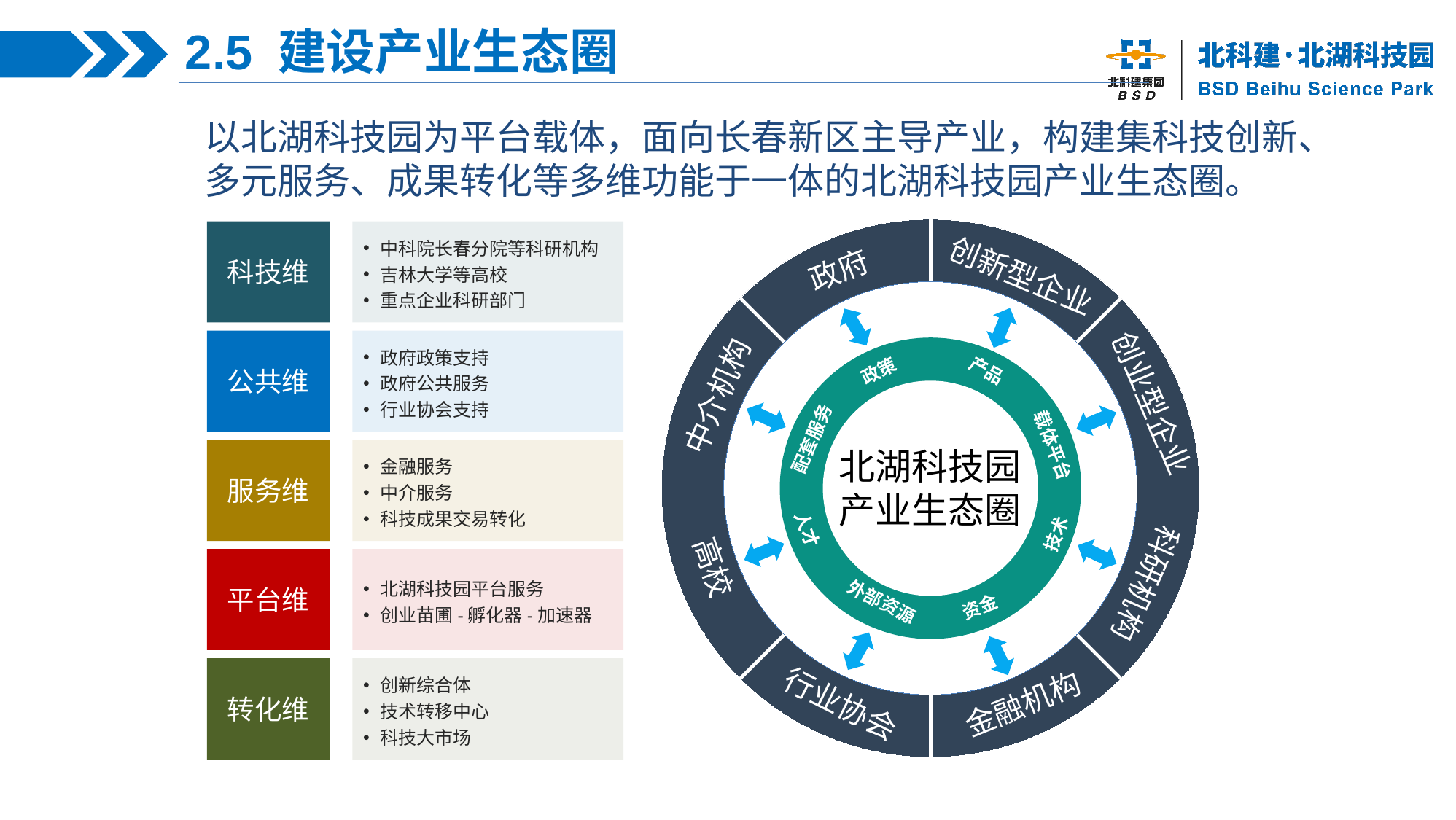

2.5 建设产业生态圈

以北湖科技园为平台载体，面向长春新区主导产业，构建集科技创新、多元服务、成果转化等多维功能于一体的北湖科技园产业生态圈。

政府
创新型企业

产品
政策
中介机构
创业型企业

配套服务
载体平台
北湖科技园产业生态圈
人才
技术

高校
科研机构
外部资源
资金

金融机构
行业协会
科技维
中科院长春分院等科研机构
吉林大学等高校
重点企业科研部门
公共维
政府政策支持
政府公共服务
行业协会支持
服务维
金融服务
中介服务
科技成果交易转化
平台维
北湖科技园平台服务
创业苗圃-孵化器-加速器
转化维
创新综合体
技术转移中心
科技大市场